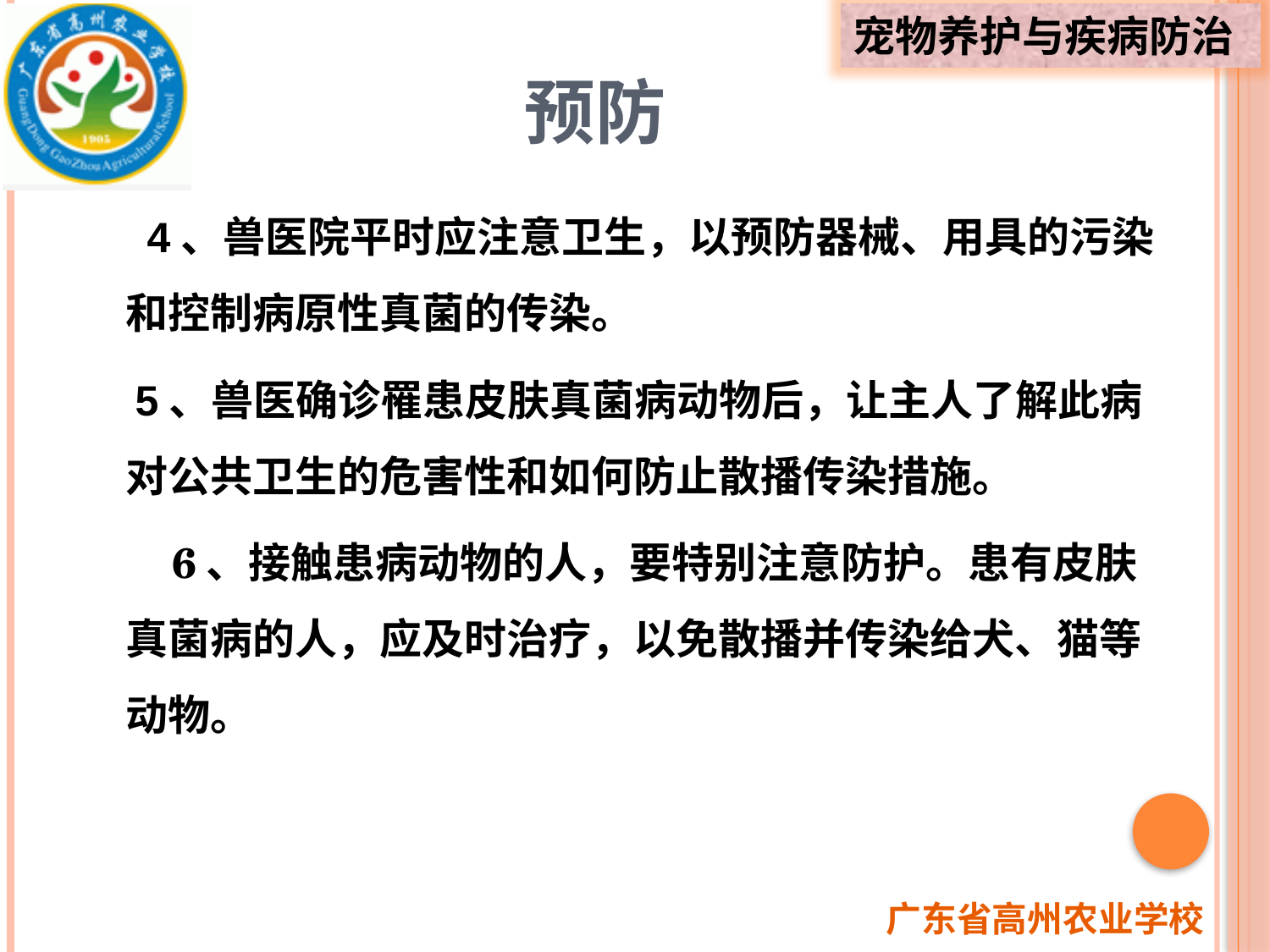

预防
     4、兽医院平时应注意卫生，以预防器械、用具的污染和控制病原性真菌的传染。
    5、兽医确诊罹患皮肤真菌病动物后，让主人了解此病对公共卫生的危害性和如何防止散播传染措施。
       6、接触患病动物的人，要特别注意防护。患有皮肤真菌病的人，应及时治疗，以免散播并传染给犬、猫等动物。